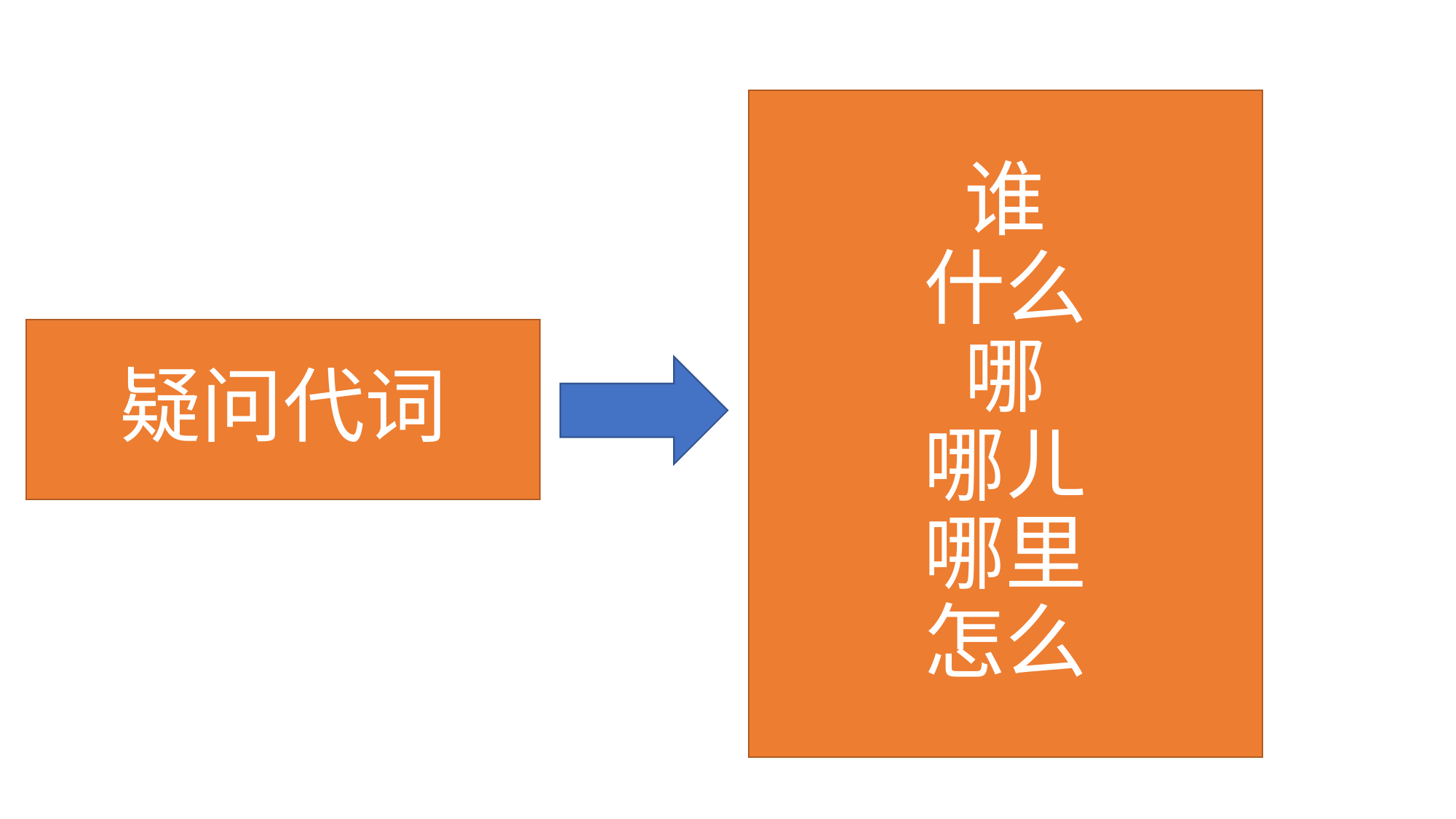

谁
什么
哪
哪ㄦ
哪里
怎么
疑问代词